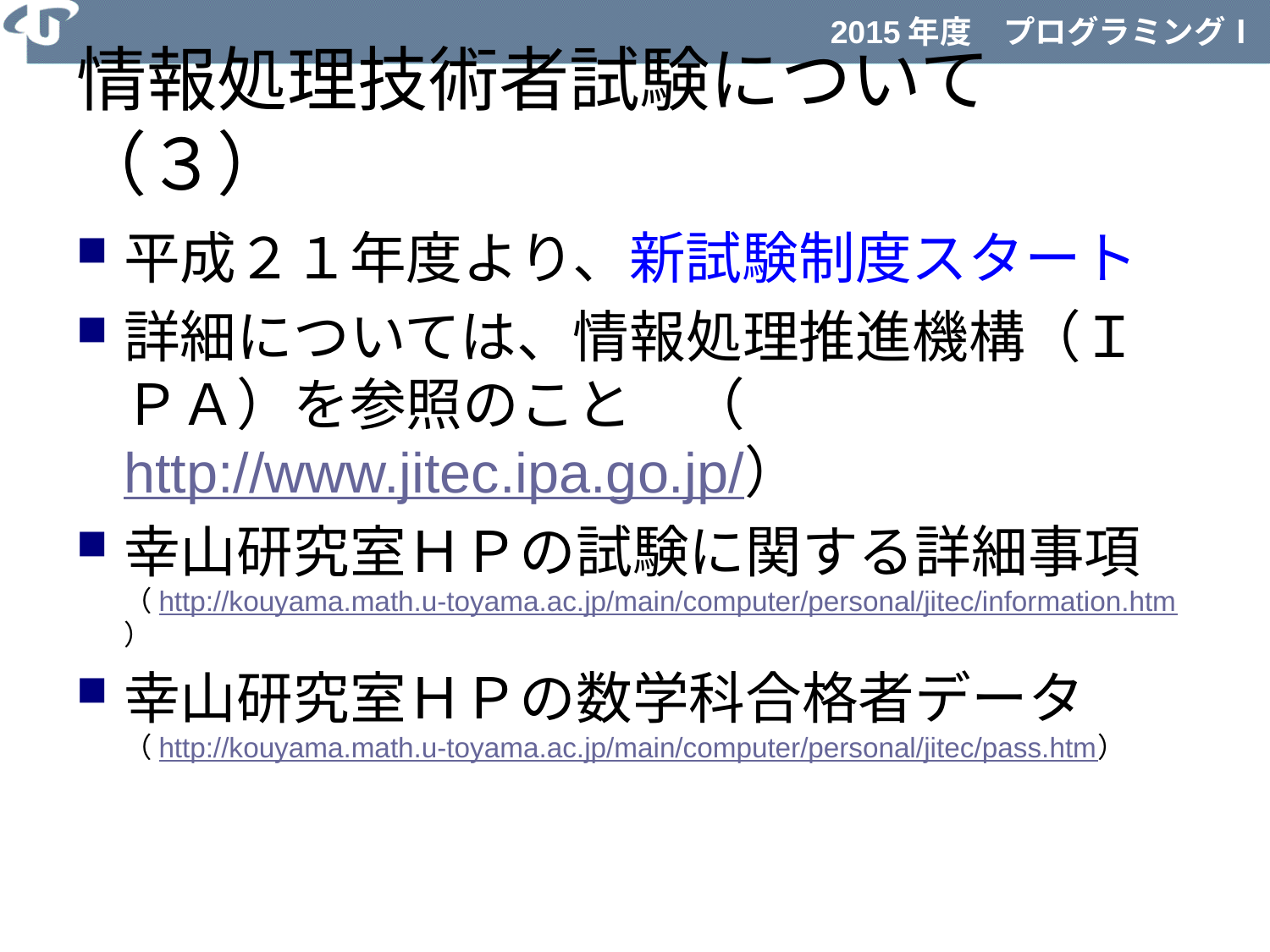

情報処理技術者試験について（３）
平成２１年度より、新試験制度スタート
詳細については、情報処理推進機構（ＩＰＡ）を参照のこと　（http://www.jitec.ipa.go.jp/）
幸山研究室ＨＰの試験に関する詳細事項
（http://kouyama.math.u-toyama.ac.jp/main/computer/personal/jitec/information.htm）
幸山研究室ＨＰの数学科合格者データ
（http://kouyama.math.u-toyama.ac.jp/main/computer/personal/jitec/pass.htm）